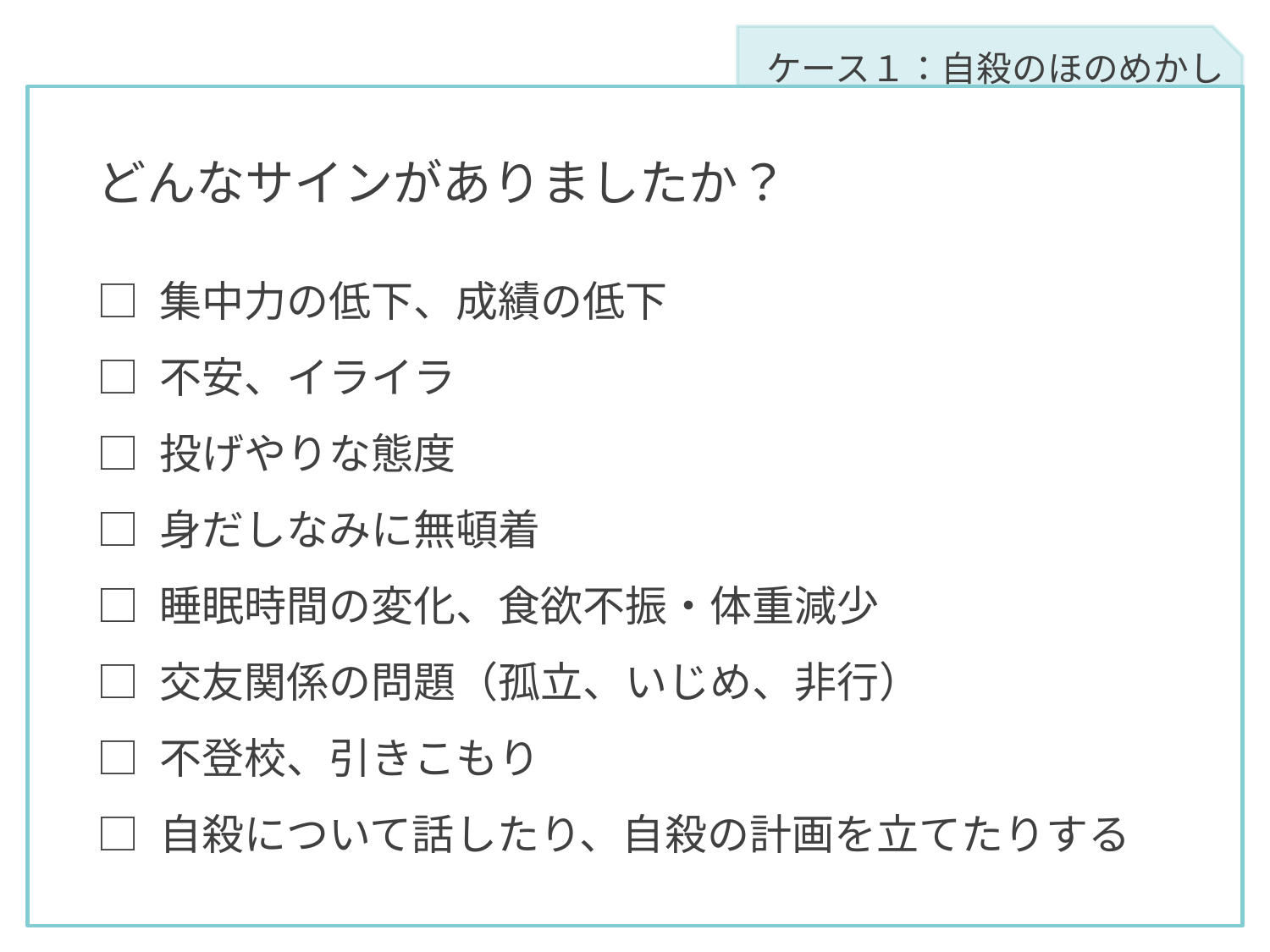

ケース１：自殺のほのめかし

どんなサインがありましたか？

□ 集中力の低下、成績の低下
□ 不安、イライラ
□ 投げやりな態度
□ 身だしなみに無頓着
□ 睡眠時間の変化、食欲不振・体重減少
□ 交友関係の問題（孤立、いじめ、非行）
□ 不登校、引きこもり
□ 自殺について話したり、自殺の計画を立てたりする